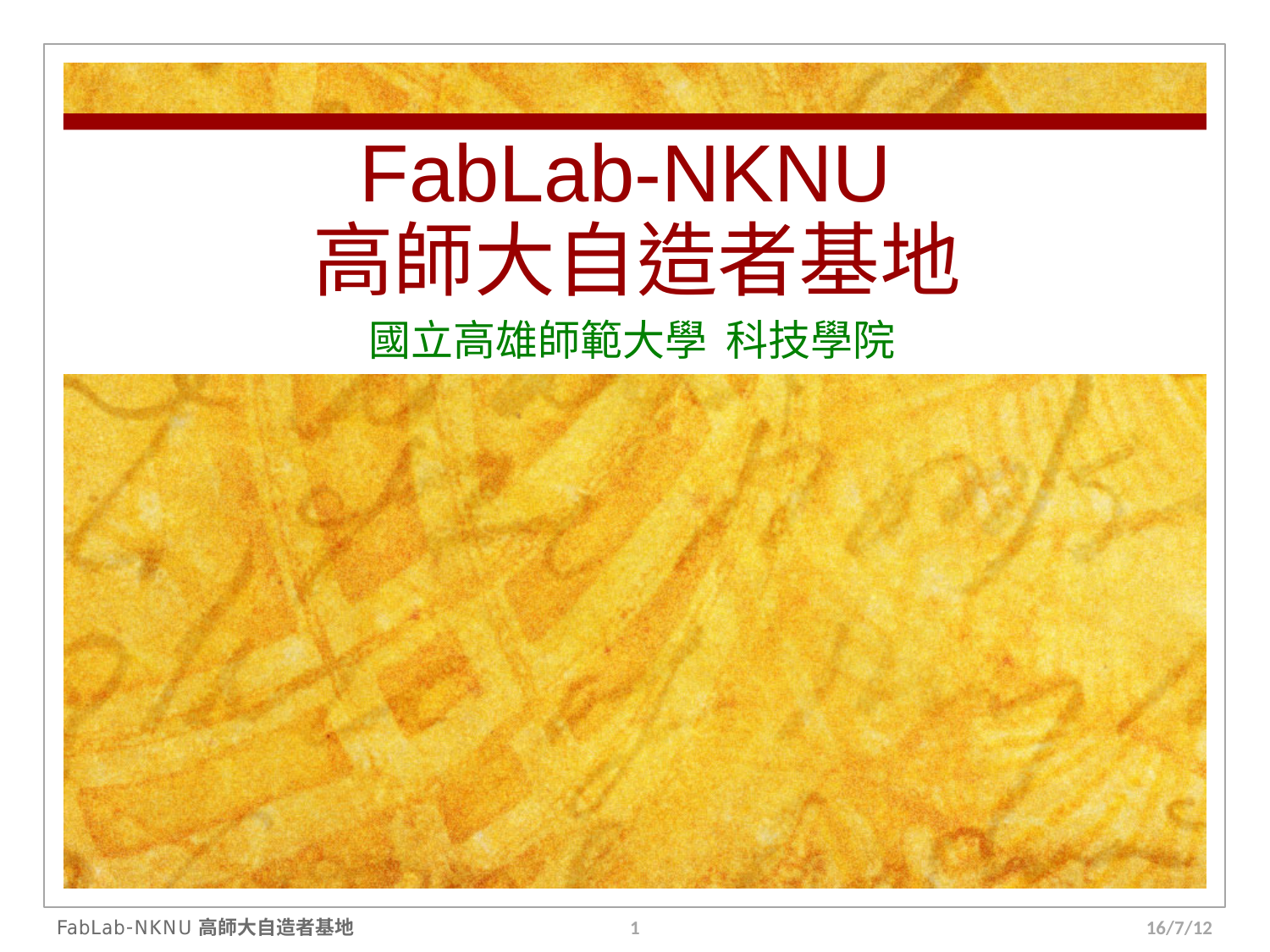

# FabLab-NKNU 高師大自造者基地
國立高雄師範大學  科技學院
FabLab-NKNU 高師大自造者基地
1
16/7/12